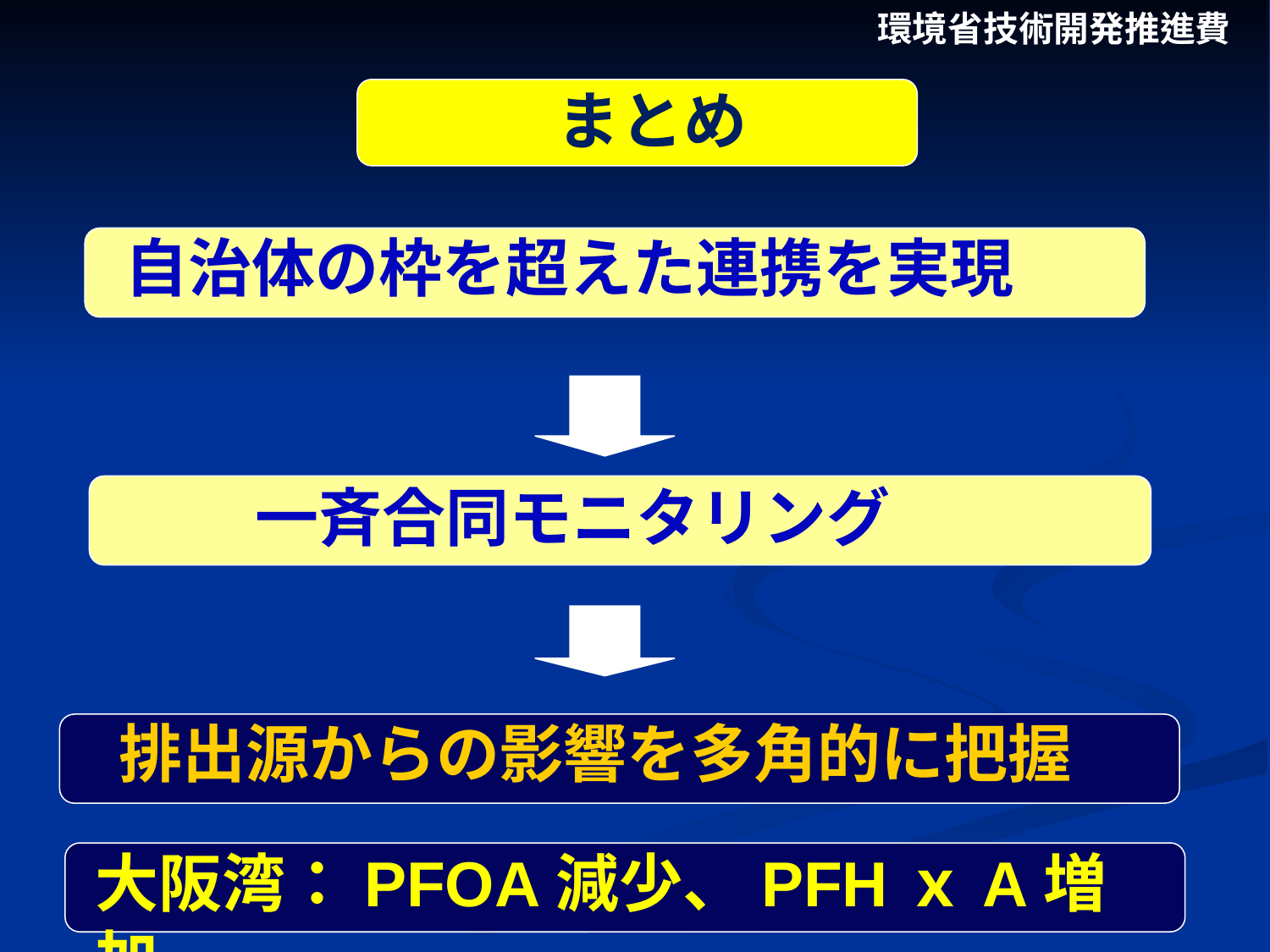

環境省技術開発推進費

まとめ

自治体の枠を超えた連携を実現

一斉合同モニタリング

排出源からの影響を多角的に把握

大阪湾：PFOA減少、PFHｘA増加